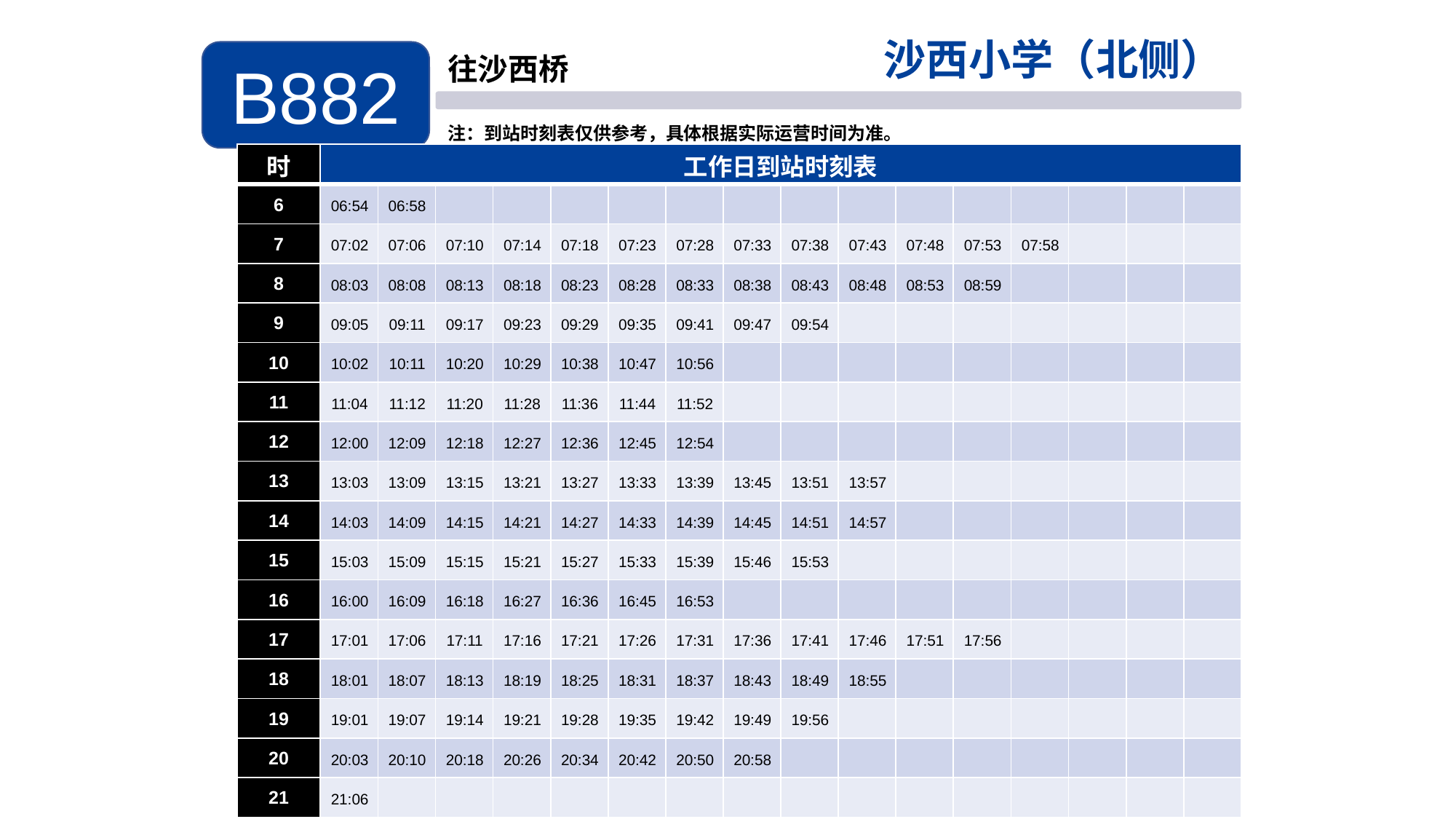

沙西小学（北侧）
B882
往沙西桥

注：到站时刻表仅供参考，具体根据实际运营时间为准。
| 时 | 工作日到站时刻表 |  |  |  |  |  |  |  |  |  |  |  |  |  |  |  |
| --- | --- | --- | --- | --- | --- | --- | --- | --- | --- | --- | --- | --- | --- | --- | --- | --- |
| 6 | 06:54 | 06:58 |  |  |  |  |  |  |  |  |  |  |  |  |  |  |
| 7 | 07:02 | 07:06 | 07:10 | 07:14 | 07:18 | 07:23 | 07:28 | 07:33 | 07:38 | 07:43 | 07:48 | 07:53 | 07:58 |  |  |  |
| 8 | 08:03 | 08:08 | 08:13 | 08:18 | 08:23 | 08:28 | 08:33 | 08:38 | 08:43 | 08:48 | 08:53 | 08:59 |  |  |  |  |
| 9 | 09:05 | 09:11 | 09:17 | 09:23 | 09:29 | 09:35 | 09:41 | 09:47 | 09:54 |  |  |  |  |  |  |  |
| 10 | 10:02 | 10:11 | 10:20 | 10:29 | 10:38 | 10:47 | 10:56 |  |  |  |  |  |  |  |  |  |
| 11 | 11:04 | 11:12 | 11:20 | 11:28 | 11:36 | 11:44 | 11:52 |  |  |  |  |  |  |  |  |  |
| 12 | 12:00 | 12:09 | 12:18 | 12:27 | 12:36 | 12:45 | 12:54 |  |  |  |  |  |  |  |  |  |
| 13 | 13:03 | 13:09 | 13:15 | 13:21 | 13:27 | 13:33 | 13:39 | 13:45 | 13:51 | 13:57 |  |  |  |  |  |  |
| 14 | 14:03 | 14:09 | 14:15 | 14:21 | 14:27 | 14:33 | 14:39 | 14:45 | 14:51 | 14:57 |  |  |  |  |  |  |
| 15 | 15:03 | 15:09 | 15:15 | 15:21 | 15:27 | 15:33 | 15:39 | 15:46 | 15:53 |  |  |  |  |  |  |  |
| 16 | 16:00 | 16:09 | 16:18 | 16:27 | 16:36 | 16:45 | 16:53 |  |  |  |  |  |  |  |  |  |
| 17 | 17:01 | 17:06 | 17:11 | 17:16 | 17:21 | 17:26 | 17:31 | 17:36 | 17:41 | 17:46 | 17:51 | 17:56 |  |  |  |  |
| 18 | 18:01 | 18:07 | 18:13 | 18:19 | 18:25 | 18:31 | 18:37 | 18:43 | 18:49 | 18:55 |  |  |  |  |  |  |
| 19 | 19:01 | 19:07 | 19:14 | 19:21 | 19:28 | 19:35 | 19:42 | 19:49 | 19:56 |  |  |  |  |  |  |  |
| 20 | 20:03 | 20:10 | 20:18 | 20:26 | 20:34 | 20:42 | 20:50 | 20:58 |  |  |  |  |  |  |  |  |
| 21 | 21:06 |  |  |  |  |  |  |  |  |  |  |  |  |  |  |  |